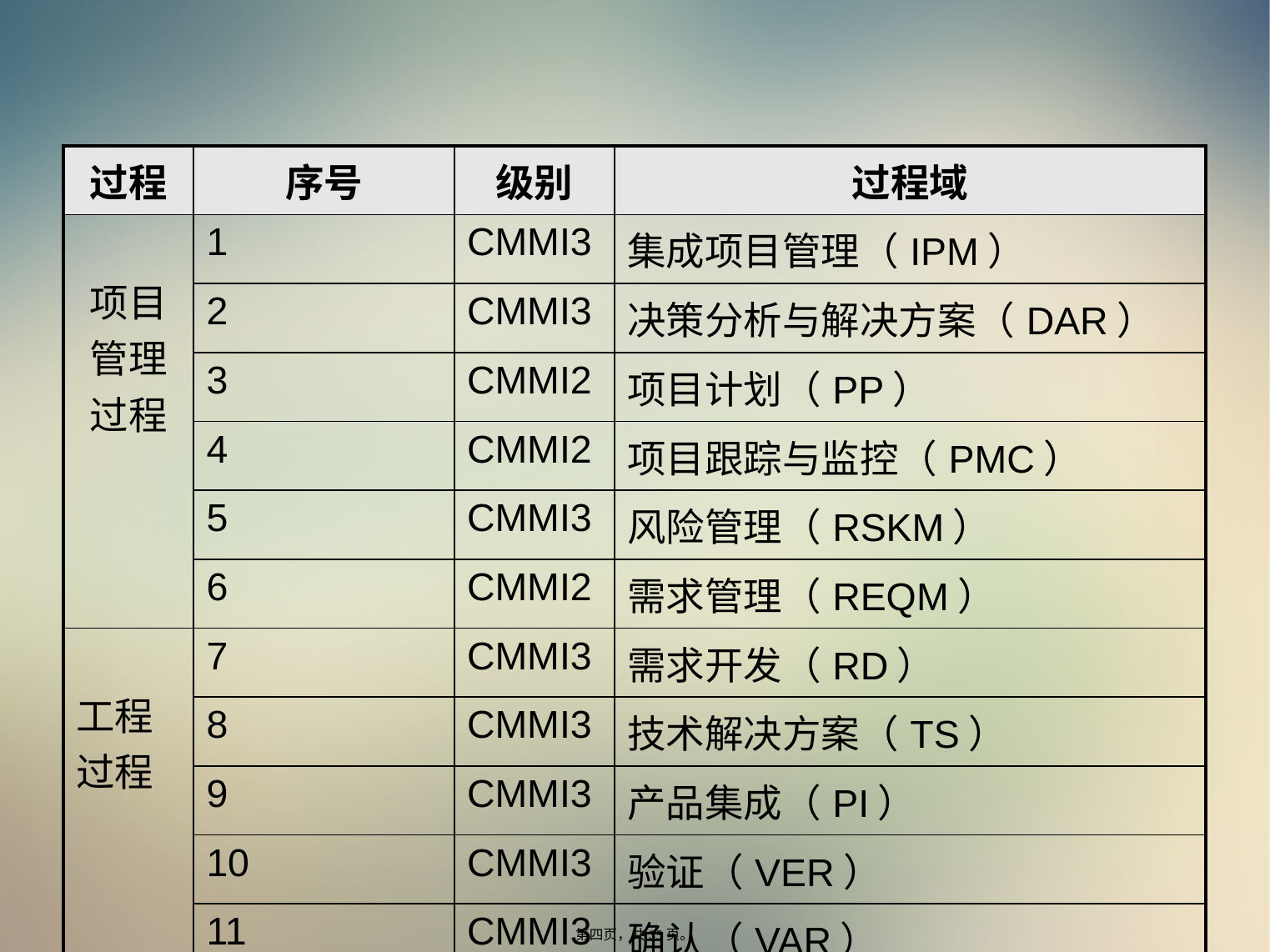

| 过程 | 序号 | 级别 | 过程域 |
| --- | --- | --- | --- |
| 项目管理过程 | 1 | CMMI3 | 集成项目管理（IPM） |
|  | 2 | CMMI3 | 决策分析与解决方案（DAR） |
|  | 3 | CMMI2 | 项目计划（PP） |
|  | 4 | CMMI2 | 项目跟踪与监控（PMC） |
|  | 5 | CMMI3 | 风险管理（RSKM） |
|  | 6 | CMMI2 | 需求管理（REQM） |
| 工程过程 | 7 | CMMI3 | 需求开发（RD） |
|  | 8 | CMMI3 | 技术解决方案（TS） |
|  | 9 | CMMI3 | 产品集成（PI） |
|  | 10 | CMMI3 | 验证（VER） |
|  | 11 | CMMI3 | 确认（VAR） |
第四页，共35页。